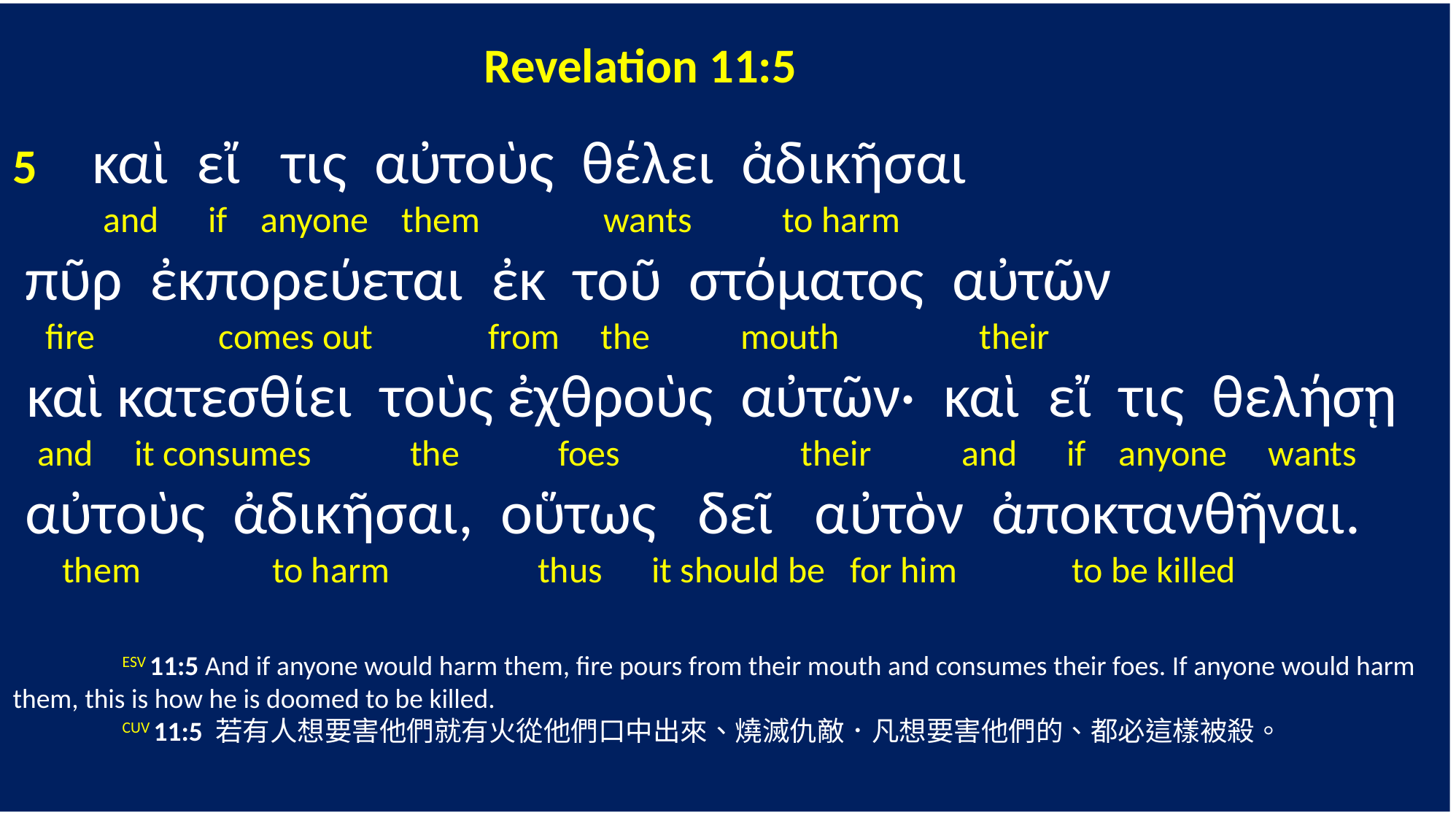

Revelation 11:5

5     καὶ  εἴ   τις  αὐτοὺς  θέλει  ἀδικῆσαι
           and      if    anyone    them               wants           to harm
 πῦρ  ἐκπορεύεται  ἐκ  τοῦ  στόματος  αὐτῶν
    fire               comes out              from     the           mouth                 their
 καὶ κατεσθίει  τοὺς ἐχθροὺς  αὐτῶν·  καὶ  εἴ  τις  θελήσῃ
   and     it consumes            the            foes                      their           and      if    anyone     wants
 αὐτοὺς  ἀδικῆσαι,  οὕτως   δεῖ   αὐτὸν  ἀποκτανθῆναι.
      them                to harm                  thus      it should be   for him              to be killed

	ESV 11:5 And if anyone would harm them, fire pours from their mouth and consumes their foes. If anyone would harm them, this is how he is doomed to be killed.
	CUV 11:5 若有人想要害他們就有火從他們口中出來、燒滅仇敵．凡想要害他們的、都必這樣被殺。